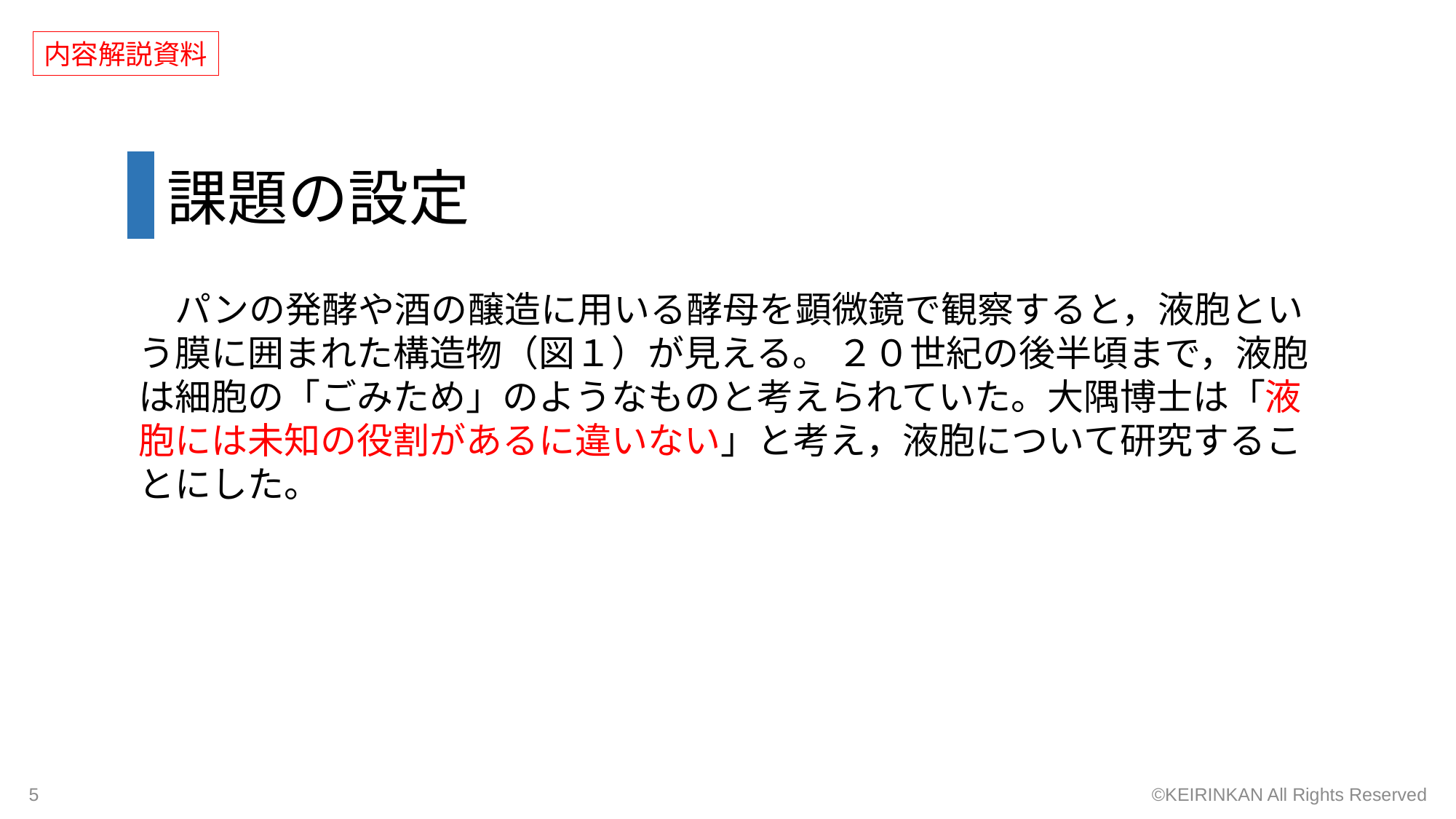

内容解説資料

 課題の設定
　パンの発酵や酒の醸造に用いる酵母を顕微鏡で観察すると，液胞という膜に囲まれた構造物（図１）が見える。 ２０世紀の後半頃まで，液胞は細胞の「ごみため」のようなものと考えられていた。大隅博士は「液胞には未知の役割があるに違いない」と考え，液胞について研究することにした。
5
©KEIRINKAN All Rights Reserved